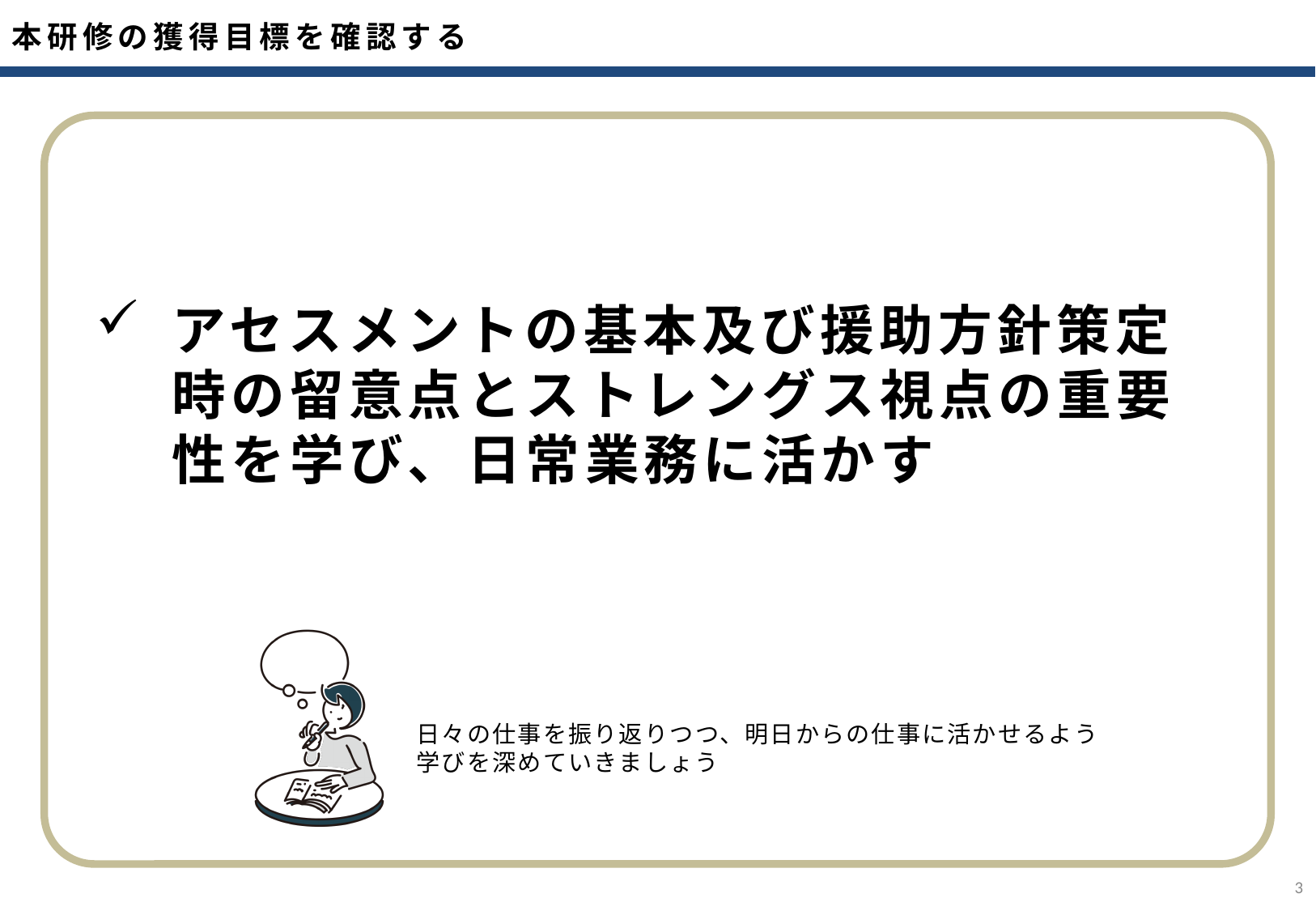

アセスメントの基本及び援助方針策定時の留意点とストレングス視点の重要性を学び、日常業務に活かす
3